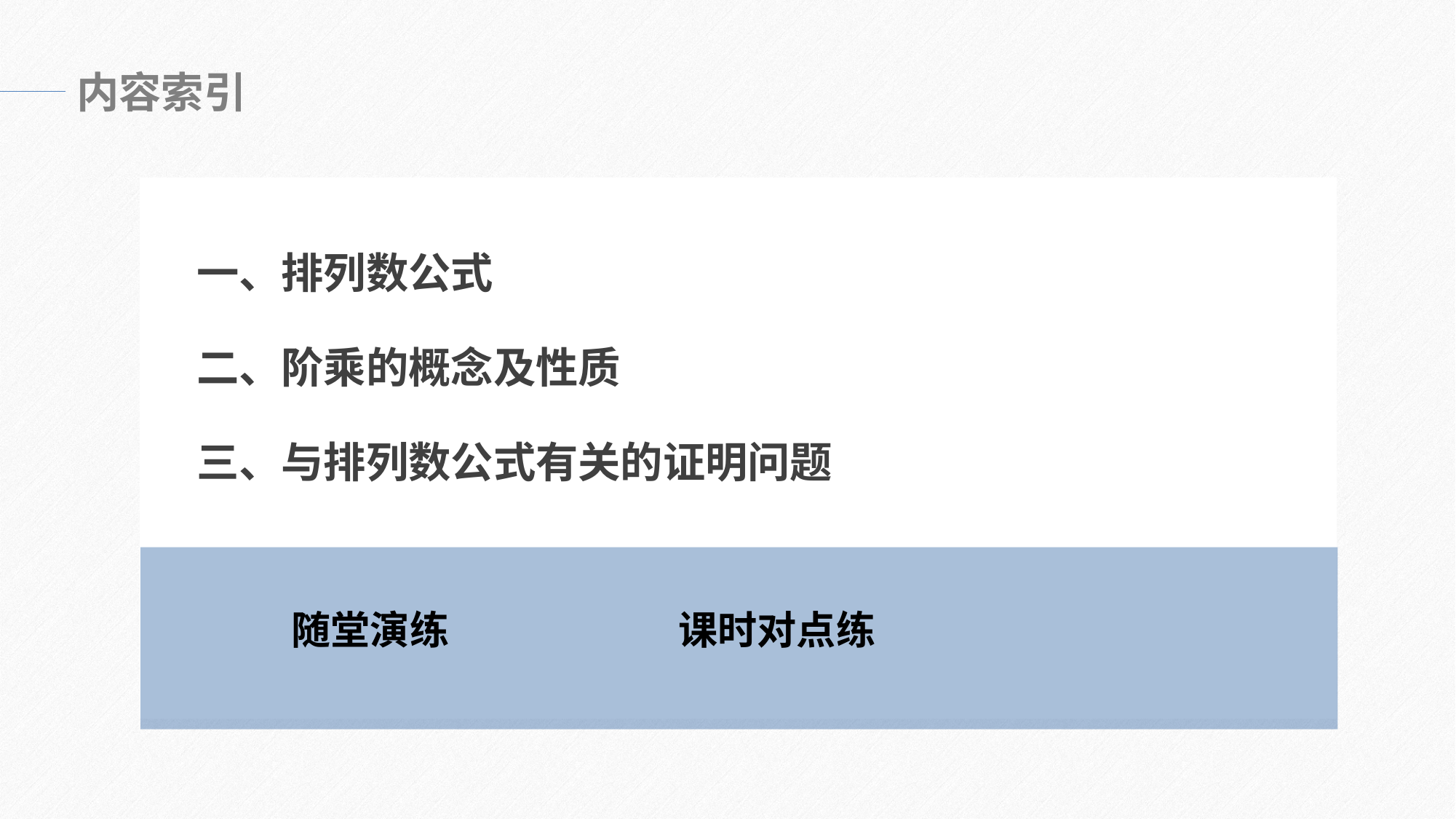

内容索引

一、排列数公式
二、阶乘的概念及性质
三、与排列数公式有关的证明问题

随堂演练
课时对点练